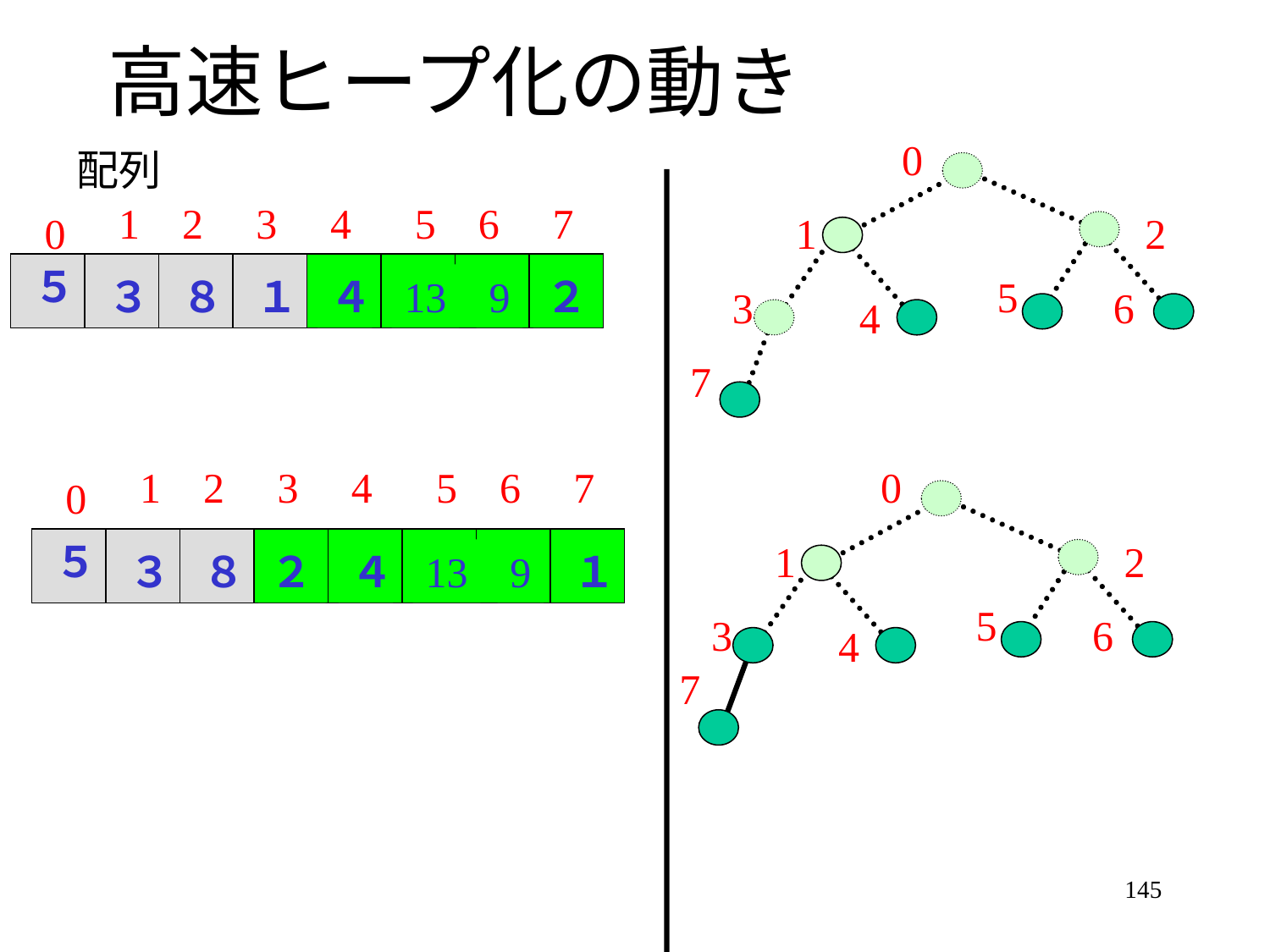

# 高速ヒープ化の動き
0
配列

1
2
3
4
5
6
7
0
1
2

５

３
８
１
４
13
9
２
5
3
6
4

7

1
2
3
4
5
6
7
0
0

５

1
2
３
８
２
４
13
9
１

5
3
6
4

7

145